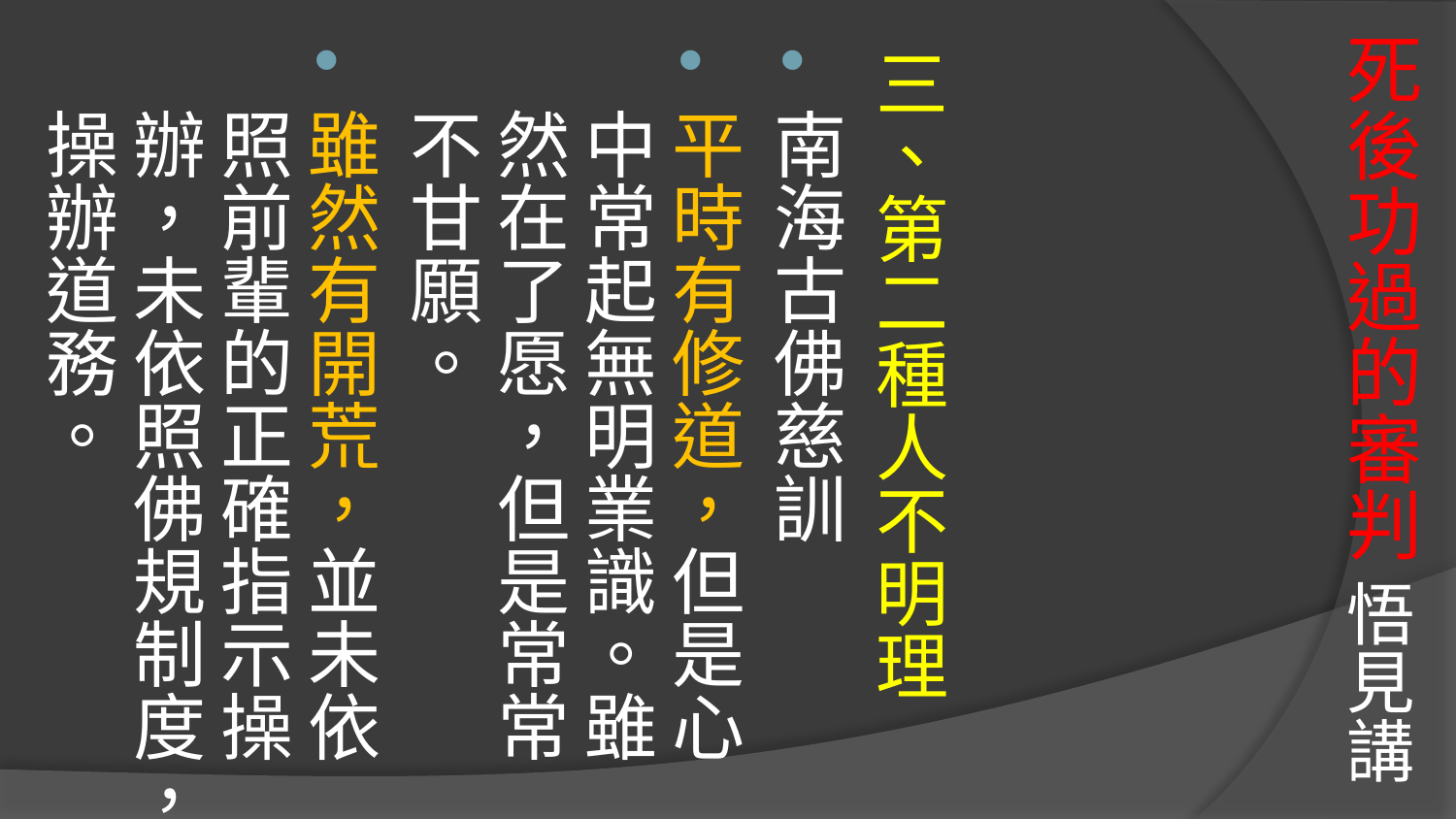

# 死後功過的審判 悟見講
三、第二種人不明理
南海古佛慈訓
平時有修道，但是心中常起無明業識。雖然在了愿，但是常常不甘願。
雖然有開荒，並未依照前輩的正確指示操辦，未依照佛規制度，操辦道務。